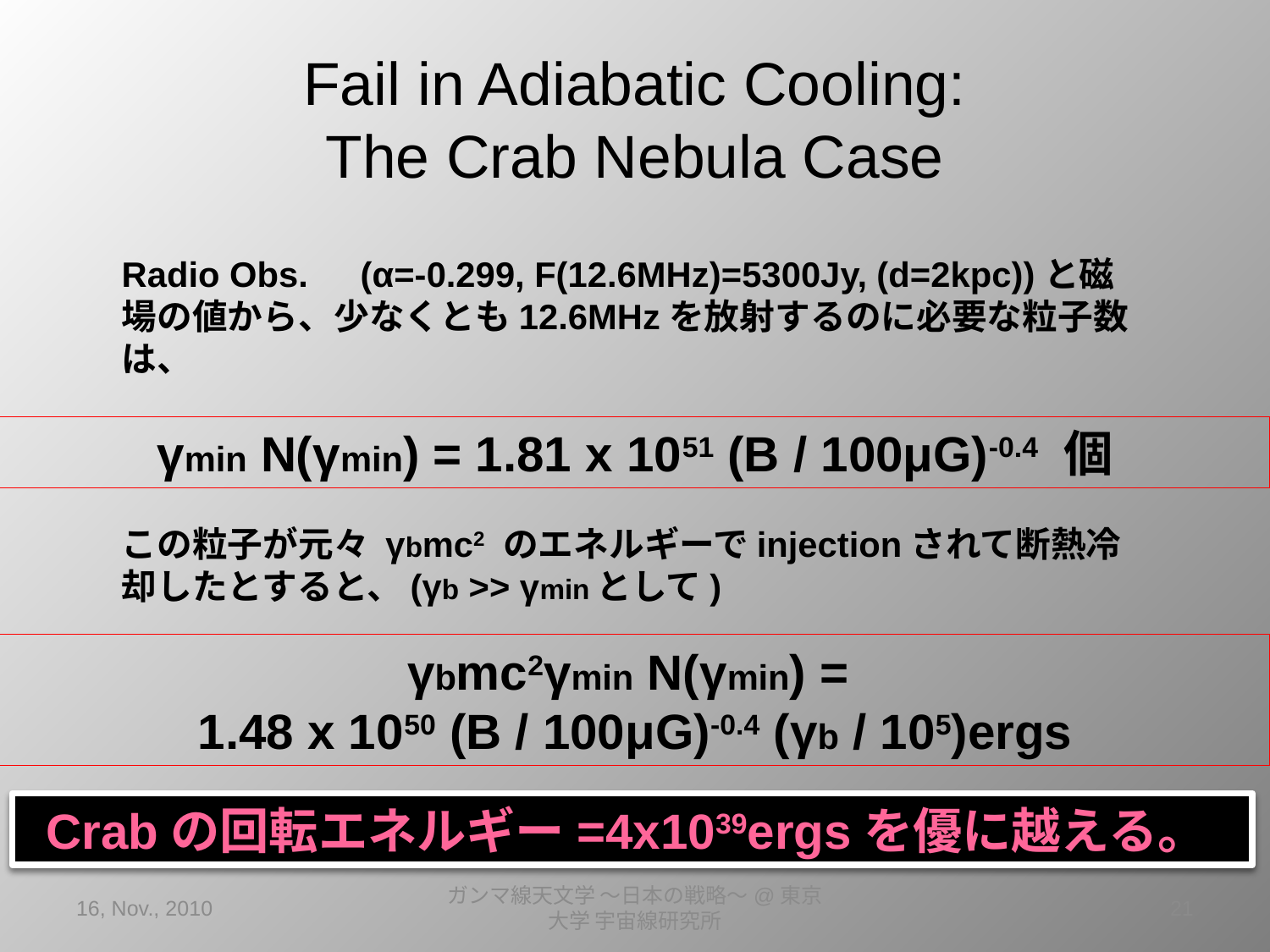

# Fail in Adiabatic Cooling: The Crab Nebula Case
Radio Obs.　(α=-0.299, F(12.6MHz)=5300Jy, (d=2kpc))と磁場の値から、少なくとも12.6MHzを放射するのに必要な粒子数は、
γmin N(γmin) = 1.81 x 1051 (B / 100μG)-0.4 個
この粒子が元々 γbmc2 のエネルギーでinjectionされて断熱冷却したとすると、(γb >> γminとして)
γbmc2γmin N(γmin) =
1.48 x 1050 (B / 100μG)-0.4 (γb / 105)ergs
Crabの回転エネルギー=4x1039ergsを優に越える。
16, Nov., 2010
ガンマ線天文学 ～日本の戦略～@東京大学 宇宙線研究所
21